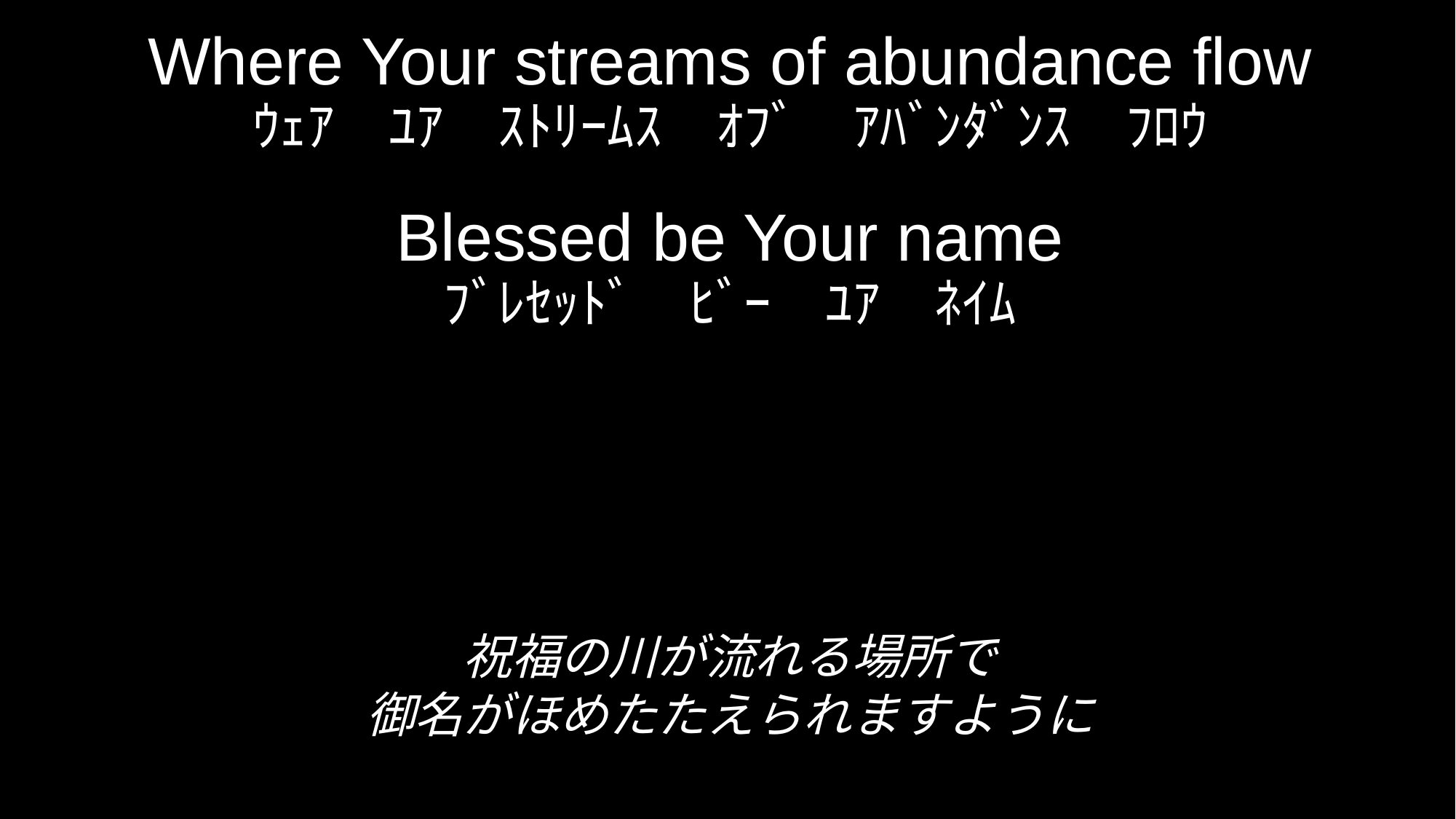

Where Your streams of abundance flow
ｳｪｱ　ﾕｱ　ｽﾄﾘｰﾑｽ　ｵﾌﾞ　ｱﾊﾞﾝﾀﾞﾝｽ　ﾌﾛｳ

Blessed be Your name
ﾌﾞﾚｾｯﾄﾞ　ﾋﾞｰ　ﾕｱ　ﾈｲﾑ
祝福の川が流れる場所で
御名がほめたたえられますように